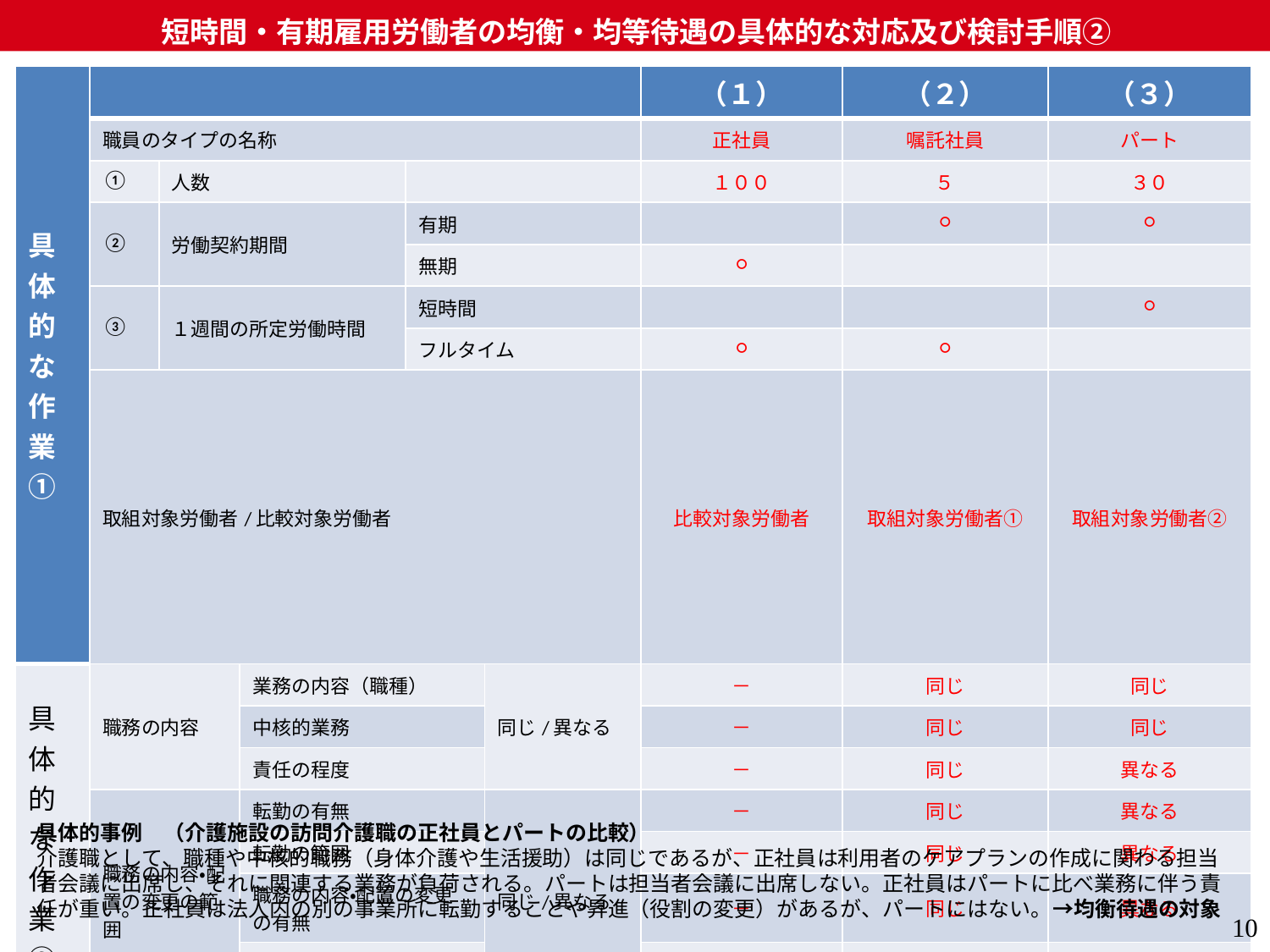

# 短時間・有期雇用労働者の均衡・均等待遇の具体的な対応及び検討手順②
| 具体的な作業① |  |  |  |  |  | （１） | （２） | （３） |
| --- | --- | --- | --- | --- | --- | --- | --- | --- |
|  | 職員のタイプの名称 |  |  |  |  | 正社員 | 嘱託社員 | パート |
|  | ① | 人数 |  |  |  | １００ | ５ | ３０ |
|  | ② | 労働契約期間 |  | 有期 |  |  | ○ | ○ |
|  |  |  |  | 無期 |  | ○ |  |  |
|  | ③ | １週間の所定労働時間 |  | 短時間 |  |  |  | ○ |
|  |  |  |  | フルタイム |  | ○ | ○ |  |
|  | 取組対象労働者/比較対象労働者 |  |  |  |  | 比較対象労働者 | 取組対象労働者① | 取組対象労働者② |
| 具体的な作業② | 職務の内容 |  | 業務の内容（職種） |  | 同じ/異なる | － | 同じ | 同じ |
|  |  |  | 中核的業務 |  |  | － | 同じ | 同じ |
|  |  |  | 責任の程度 |  |  | － | 同じ | 異なる |
|  | 職務の内容・配置の変更の範囲 |  | 転勤の有無 |  | 同じ/異なる | － | 同じ | 異なる |
|  |  |  | 転勤の範囲 |  |  | － | 同じ | 異なる |
|  |  |  | 職務の内容・配置の変更の有無 |  |  | － | 同じ | 異なる |
|  |  |  | 職務の内容・配置の変更範囲 |  |  | － | 同じ | 異なる |
|  | 均等待遇/均衡待遇 |  |  |  |  | － | 均等待遇 | 均衡待遇 |
具体的事例　（介護施設の訪問介護職の正社員とパートの比較）
介護職として、職種や中核的職務（身体介護や生活援助）は同じであるが、正社員は利用者のケアプランの作成に関わる担当者会議に出席し、それに関連する業務が負荷される。パートは担当者会議に出席しない。正社員はパートに比べ業務に伴う責任が重い。正社員は法人内の別の事業所に転勤することや昇進（役割の変更）があるが、パートにはない。→均衡待遇の対象
10